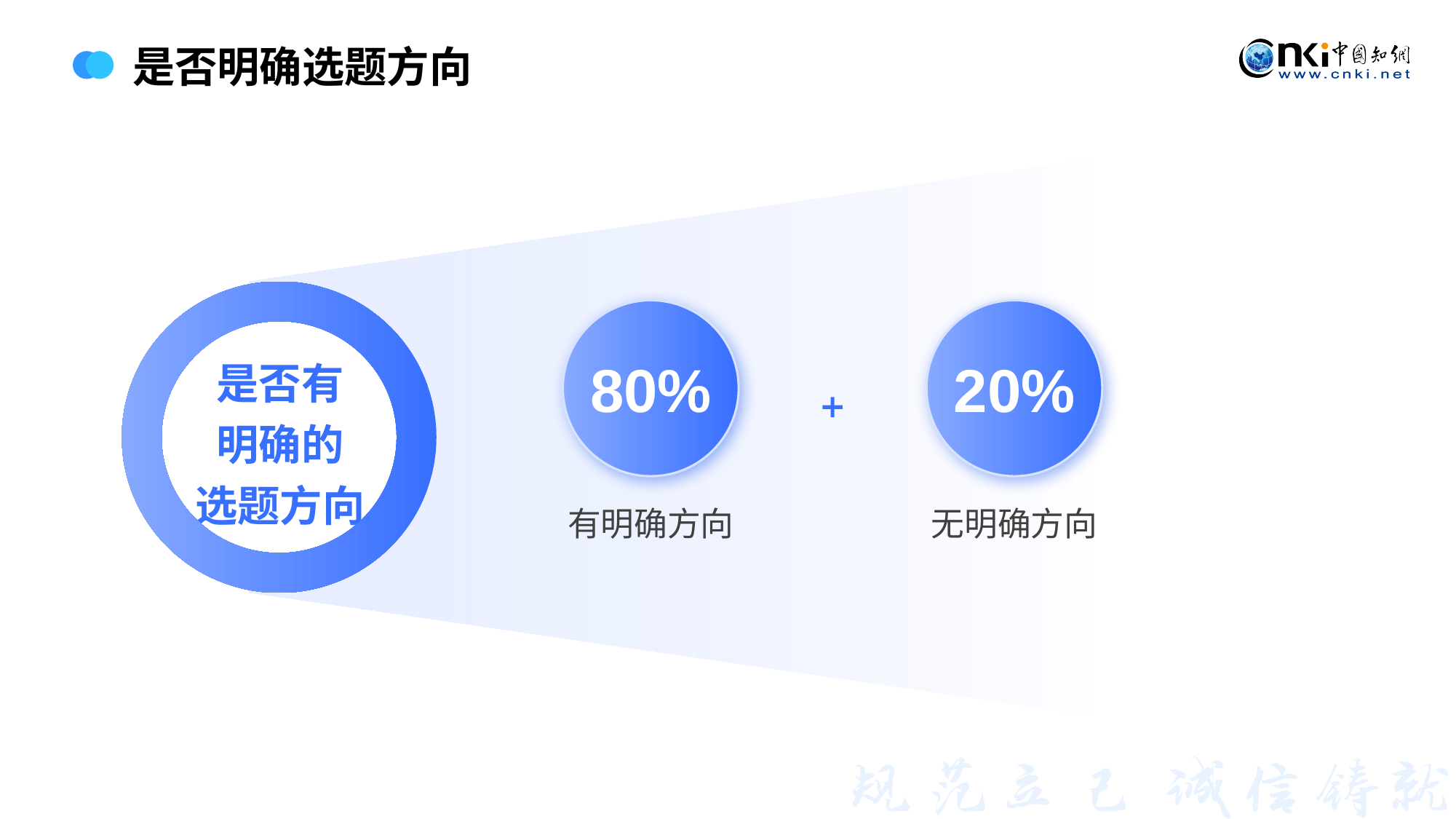

是否明确选题方向

是否有
明确的
选题方向
80%
20%

有明确方向
无明确方向